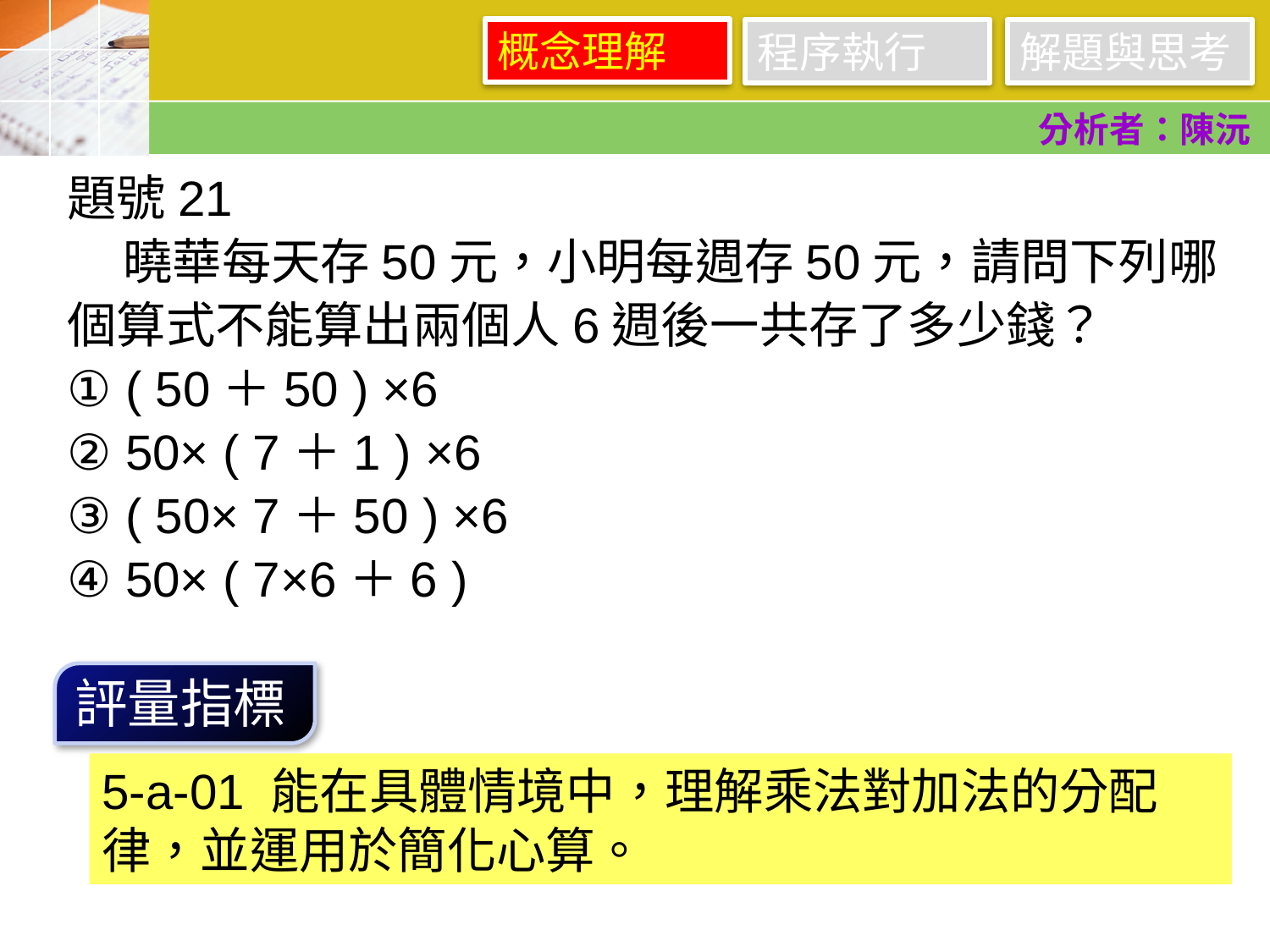

概念理解
程序執行
解題與思考
分析者：陳沅
題號21
    曉華每天存50元，小明每週存50元，請問下列哪個算式不能算出兩個人6週後一共存了多少錢？
① ( 50＋50 ) ×6
② 50× ( 7＋1 ) ×6
③ ( 50× 7＋50 ) ×6
④ 50× ( 7×6＋6 )
評量指標
5-a-01 能在具體情境中，理解乘法對加法的分配律，並運用於簡化心算。